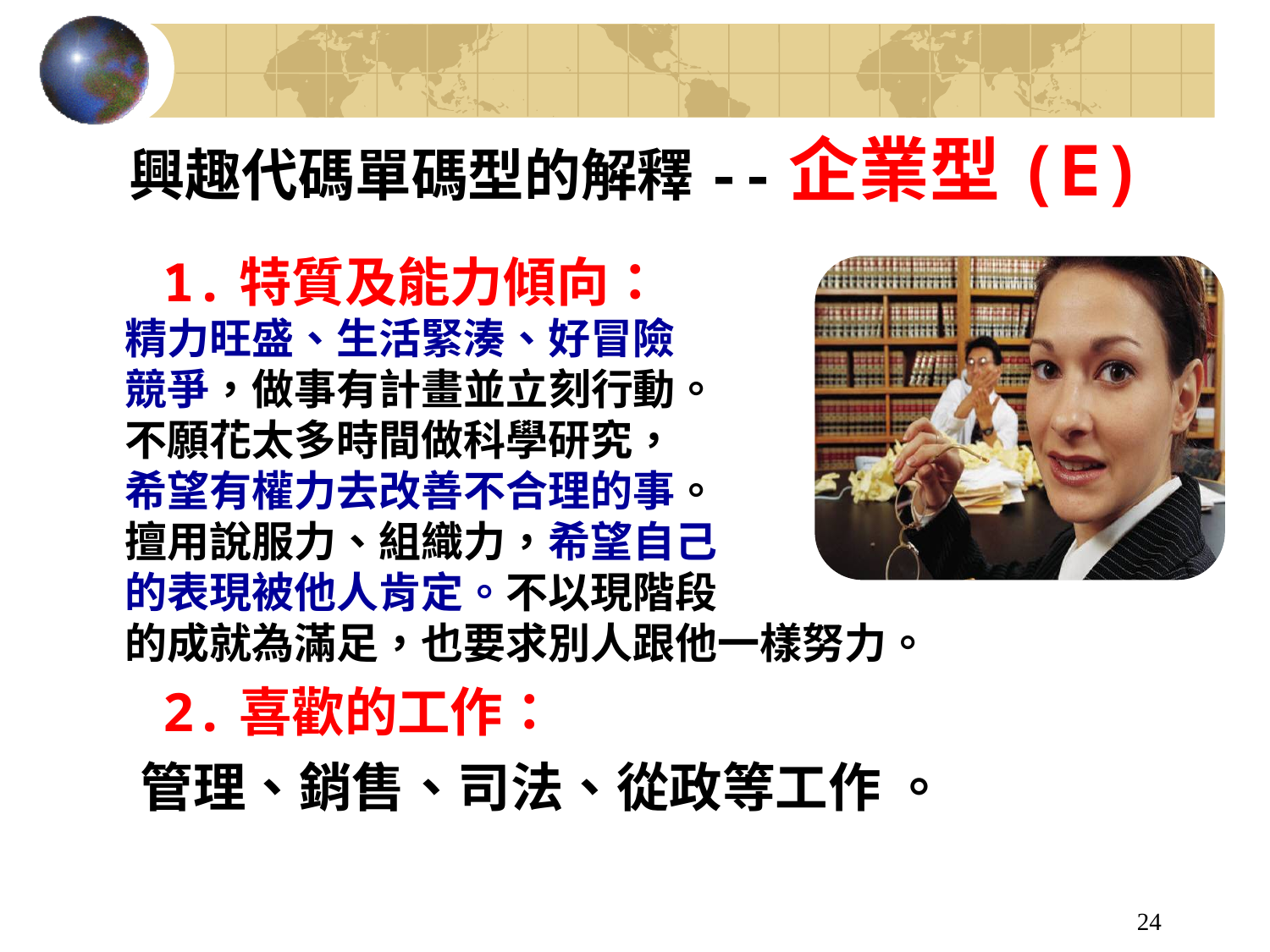

# 興趣代碼單碼型的解釋--企業型(E)
   1.特質及能力傾向：
     精力旺盛、生活緊湊、好冒險
     競爭，做事有計畫並立刻行動。
     不願花太多時間做科學研究，
     希望有權力去改善不合理的事。
     擅用說服力、組織力，希望自己
     的表現被他人肯定。不以現階段
     的成就為滿足，也要求別人跟他一樣努力。
   2.喜歡的工作：
     管理、銷售、司法、從政等工作 。

24